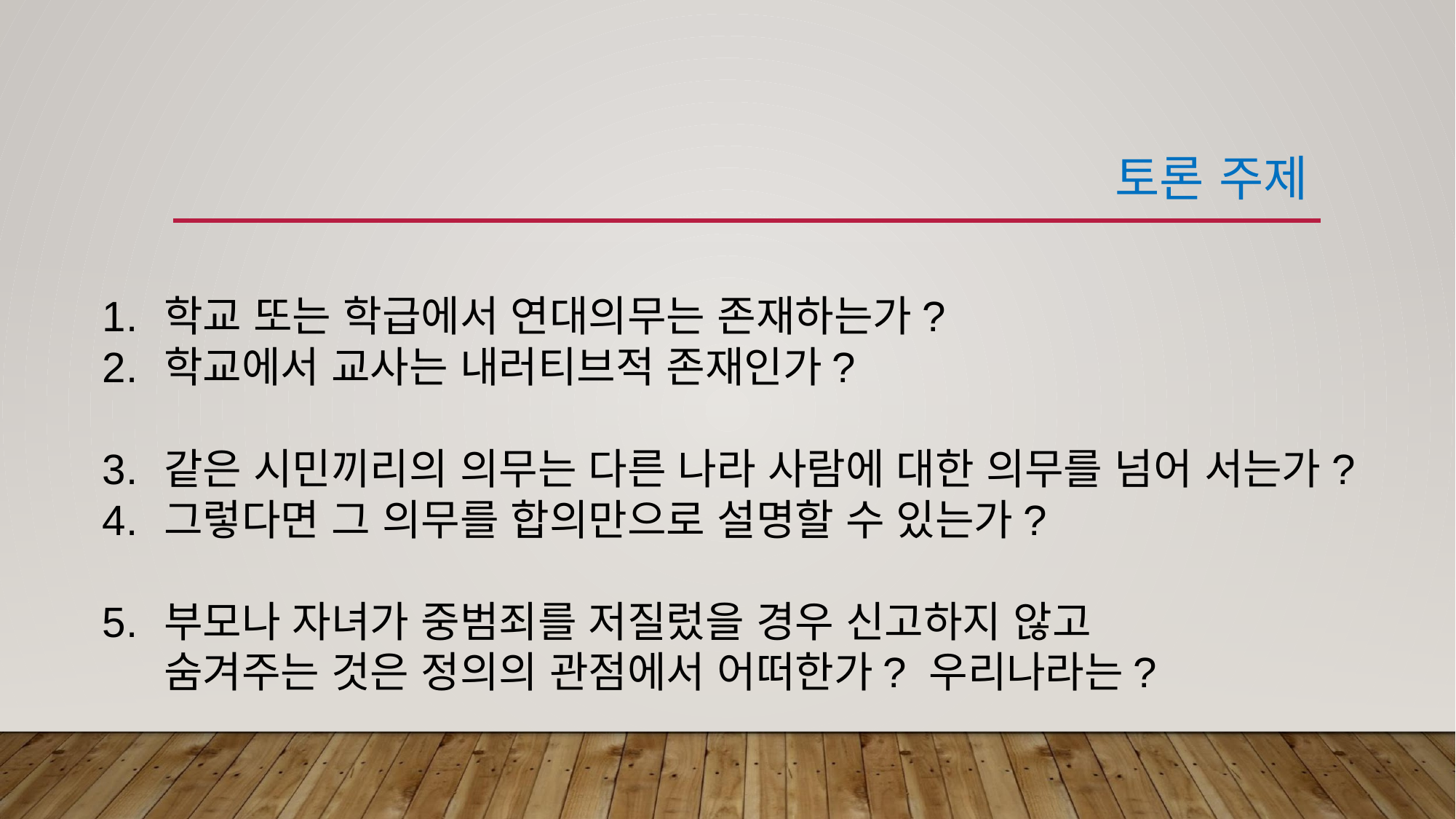

# 토론 주제
학교 또는 학급에서 연대의무는 존재하는가?
학교에서 교사는 내러티브적 존재인가?

같은 시민끼리의 의무는 다른 나라 사람에 대한 의무를 넘어 서는가?
그렇다면 그 의무를 합의만으로 설명할 수 있는가?

부모나 자녀가 중범죄를 저질렀을 경우 신고하지 않고
숨겨주는 것은 정의의 관점에서 어떠한가? 우리나라는?